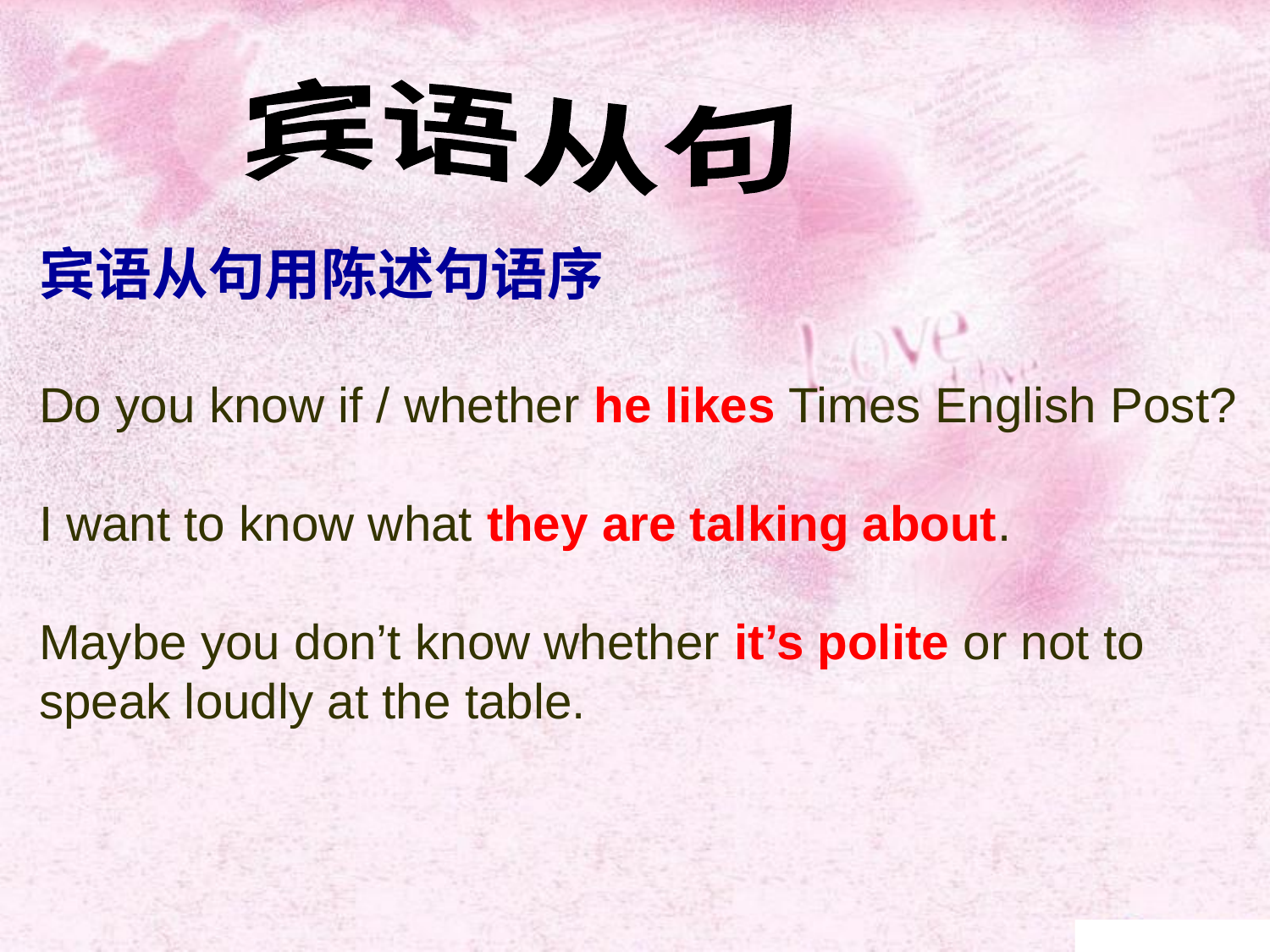

宾语从句
宾语从句用陈述句语序

Do you know if / whether he likes Times English Post?

I want to know what they are talking about.

Maybe you don’t know whether it’s polite or not to
speak loudly at the table.